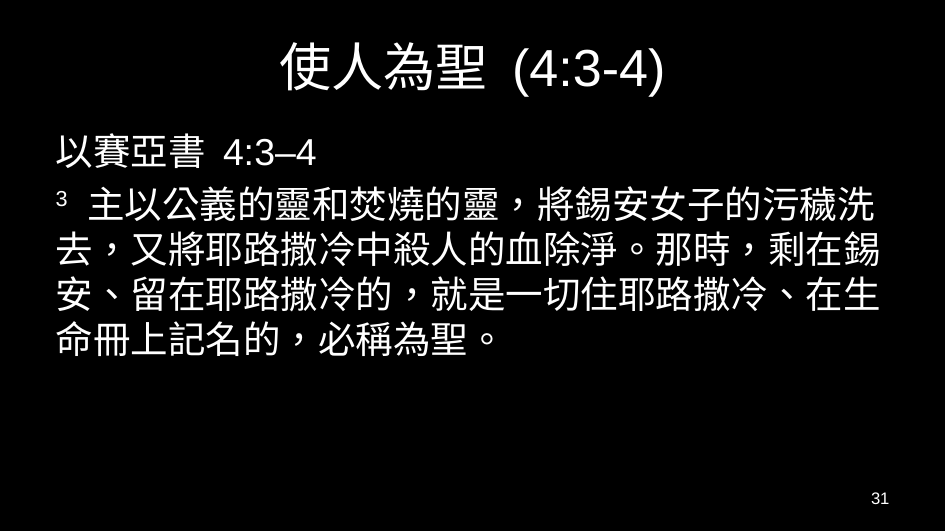

# 使人為聖 (4:3-4)
以賽亞書 4:3–4
3 主以公義的靈和焚燒的靈，將錫安女子的污穢洗去，又將耶路撒冷中殺人的血除淨。那時，剩在錫安、留在耶路撒冷的，就是一切住耶路撒冷、在生命冊上記名的，必稱為聖。
31